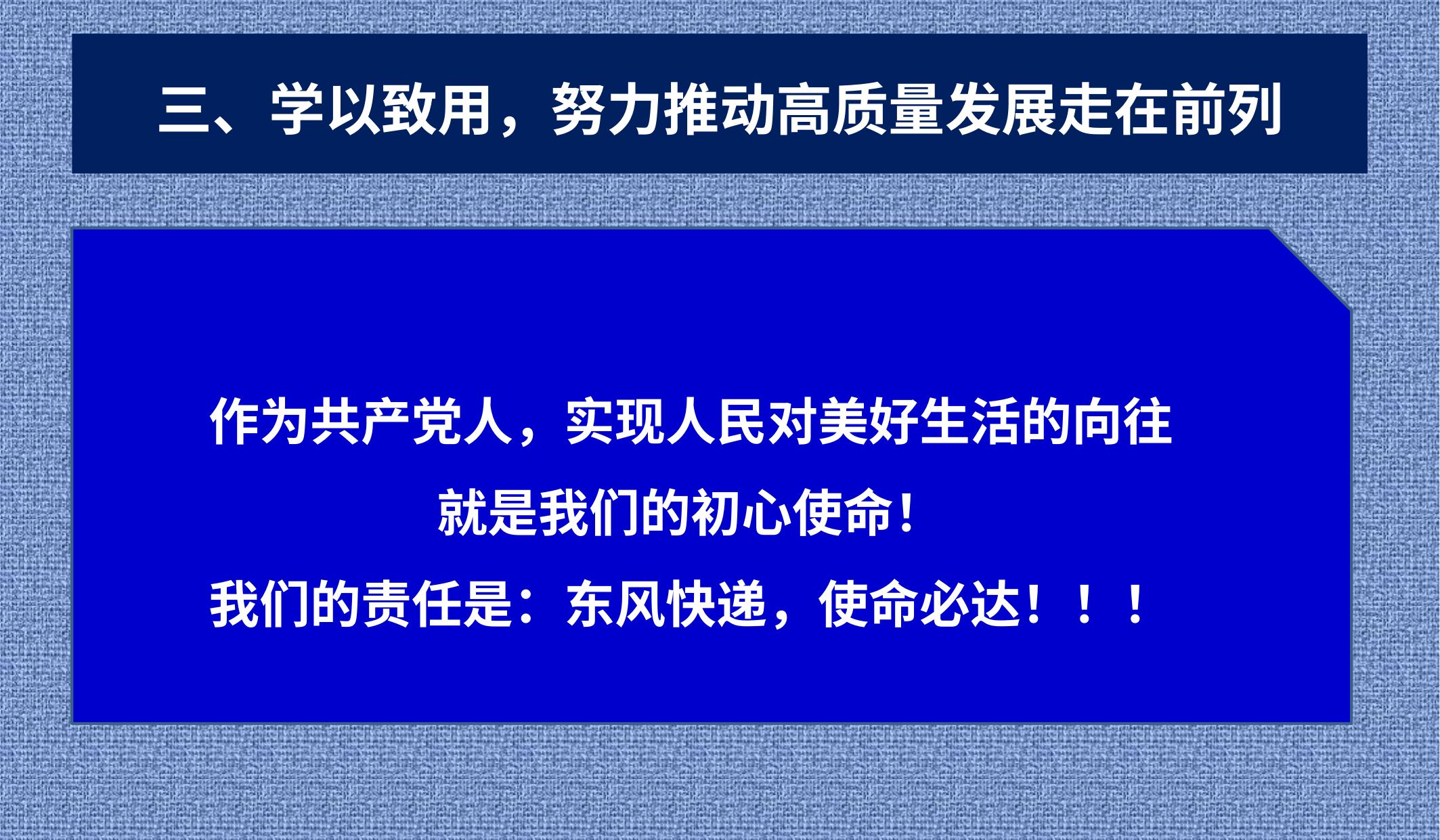

# 三、学以致用，努力推动高质量发展走在前列
作为共产党人，实现人民对美好生活的向往
就是我们的初心使命！
我们的责任是：东风快递，使命必达！！！